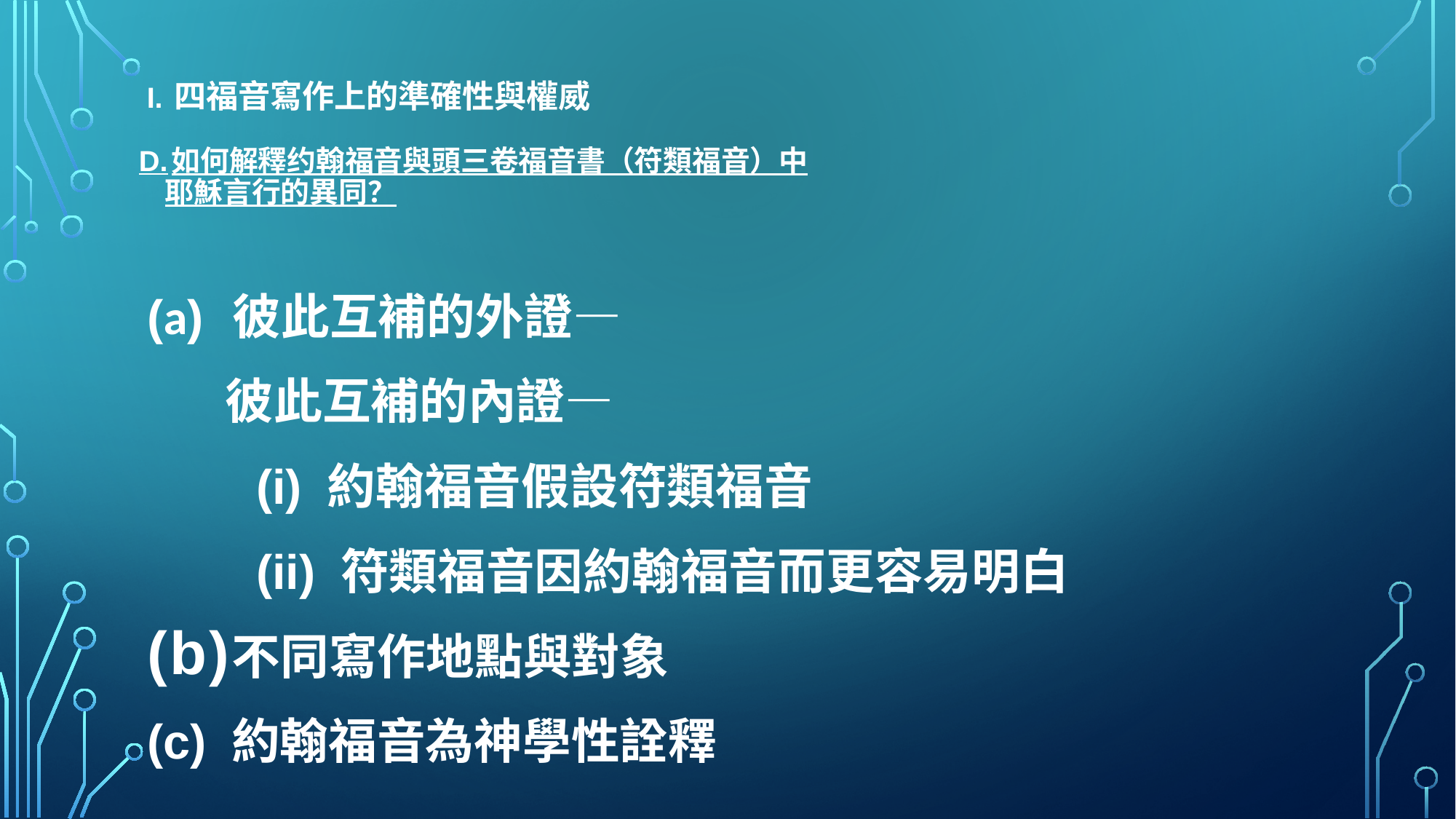

# I. 四福音寫作上的準確性與權威 D.如何解釋约翰福音與頭三卷福音書（符類福音）中 耶穌言行的異同？
(a)  彼此互補的外證—
      彼此互補的內證—
	(i) 約翰福音假設符類福音
	(ii) 符類福音因約翰福音而更容易明白
不同寫作地點與對象
(c) 約翰福音為神學性詮釋